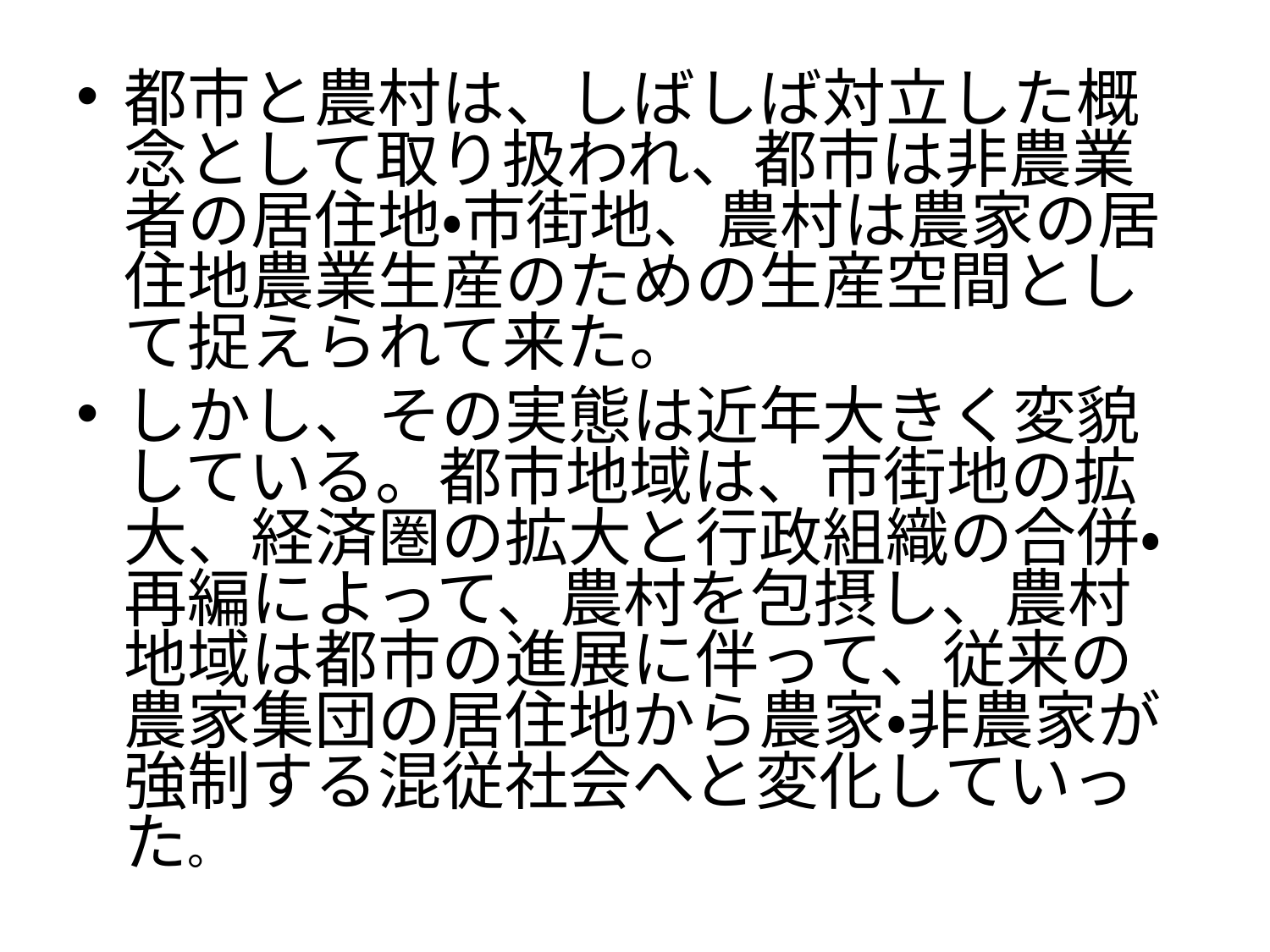

都市と農村は、しばしば対立した概念として取り扱われ、都市は非農業者の居住地・市街地、農村は農家の居住地農業生産のための生産空間として捉えられて来た。
しかし、その実態は近年大きく変貌している。都市地域は、市街地の拡大、経済圏の拡大と行政組織の合併・再編によって、農村を包摂し、農村地域は都市の進展に伴って、従来の農家集団の居住地から農家・非農家が強制する混従社会へと変化していった。